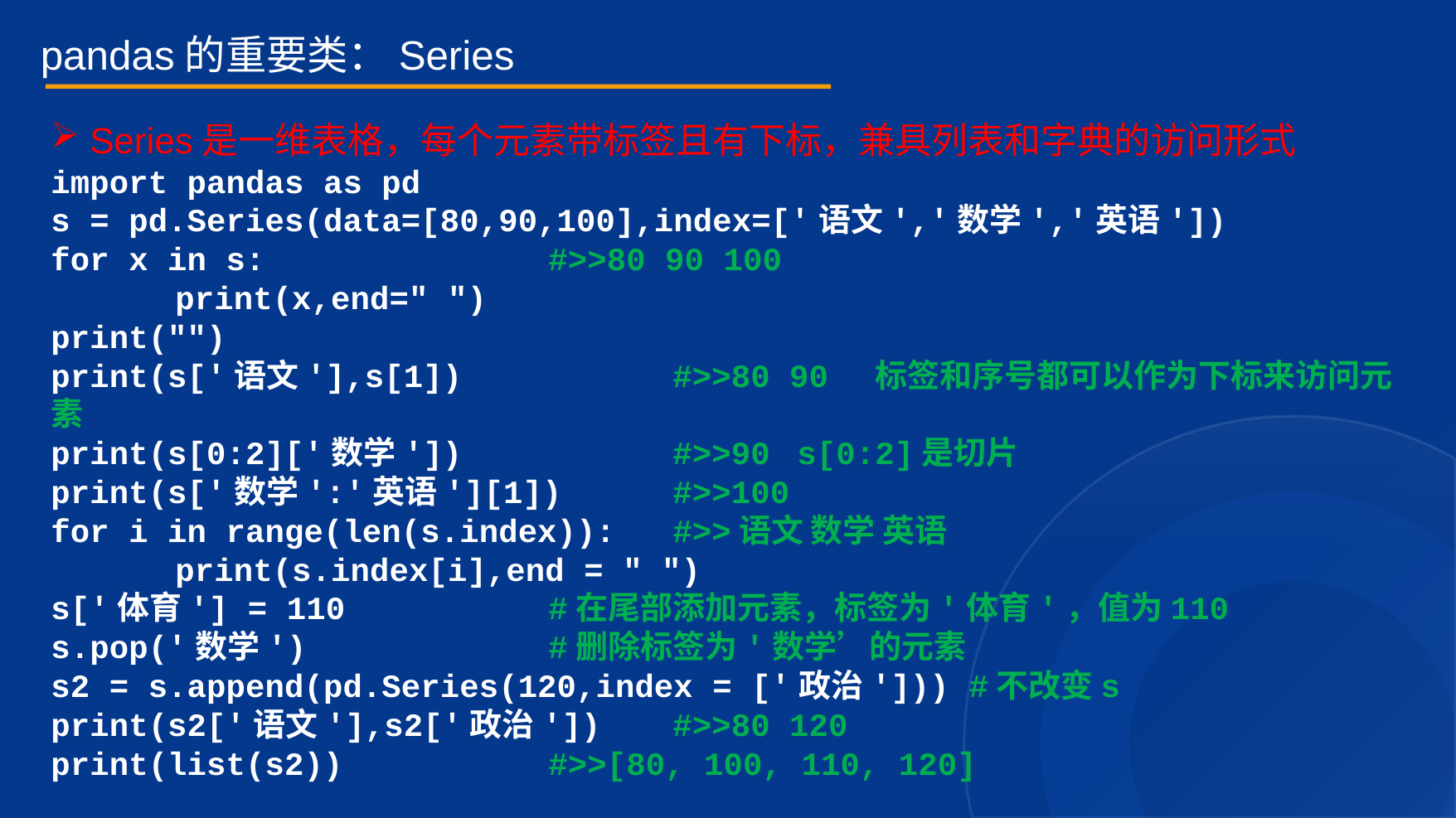

pandas的重要类：Series

Series是一维表格，每个元素带标签且有下标，兼具列表和字典的访问形式
import pandas as pd
s = pd.Series(data=[80,90,100],index=['语文','数学','英语'])
for x in s:			#>>80 90 100
	print(x,end=" ")
print("")
print(s['语文'],s[1]) 		#>>80 90  标签和序号都可以作为下标来访问元素
print(s[0:2]['数学']) 		#>>90	s[0:2]是切片
print(s['数学':'英语'][1]) 	#>>100
for i in range(len(s.index)): 	#>>语文 数学 英语
	print(s.index[i],end = " ")
s['体育'] = 110 		#在尾部添加元素，标签为'体育'，值为110
s.pop('数学')   		#删除标签为'数学’的元素
s2 = s.append(pd.Series(120,index = ['政治'])) #不改变s
print(s2['语文'],s2['政治']) 	#>>80 120
print(list(s2)) 		#>>[80, 100, 110, 120]